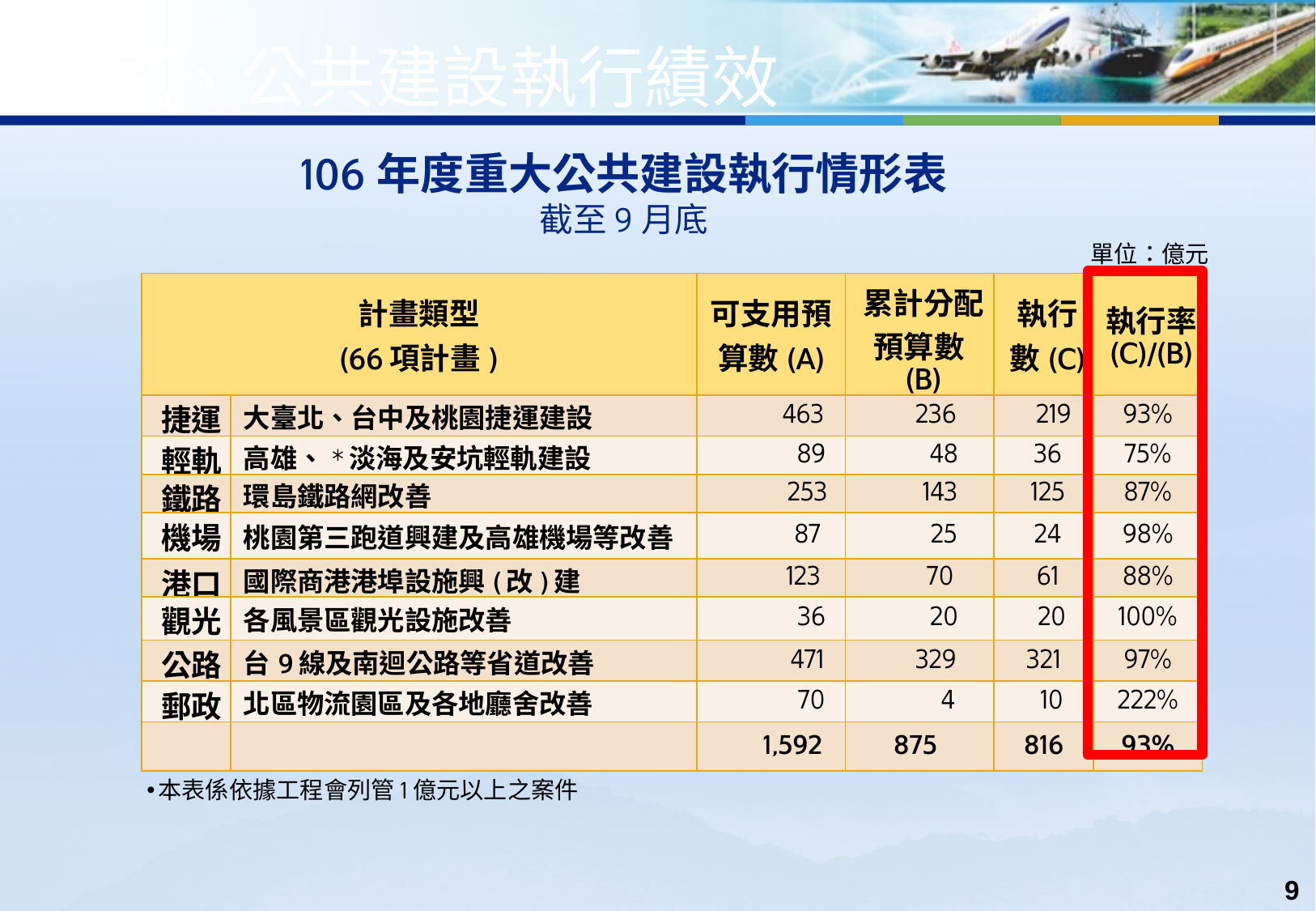

貳、公共建設執行績效
106年度重大公共建設執行情形表
截至9月底
單位：億元

| 計畫類型 (66項計畫) |  | 可支用預算數(A) | 累計分配預算數(B) | 執行數(C) | 執行率 (C)/(B) |
| --- | --- | --- | --- | --- | --- |
| 捷運 | 大臺北、台中及桃園捷運建設 | 463 | 236 | 219 | 93% |
| 輕軌 | 高雄、\*淡海及安坑輕軌建設 | 89 | 48 | 36 | 75% |
| 鐵路 | 環島鐵路網改善 | 253 | 143 | 125 | 87% |
| 機場 | 桃園第三跑道興建及高雄機場等改善 | 87 | 25 | 24 | 98% |
| 港口 | 國際商港港埠設施興(改)建 | 123 | 70 | 61 | 88% |
| 觀光 | 各風景區觀光設施改善 | 36 | 20 | 20 | 100% |
| 公路 | 台9線及南迴公路等省道改善 | 471 | 329 | 321 | 97% |
| 郵政 | 北區物流園區及各地廳舍改善 | 70 | 4 | 10 | 222% |
|  |  | 1,592 | 875 | 816 | 93% |
本表係依據工程會列管1億元以上之案件
9